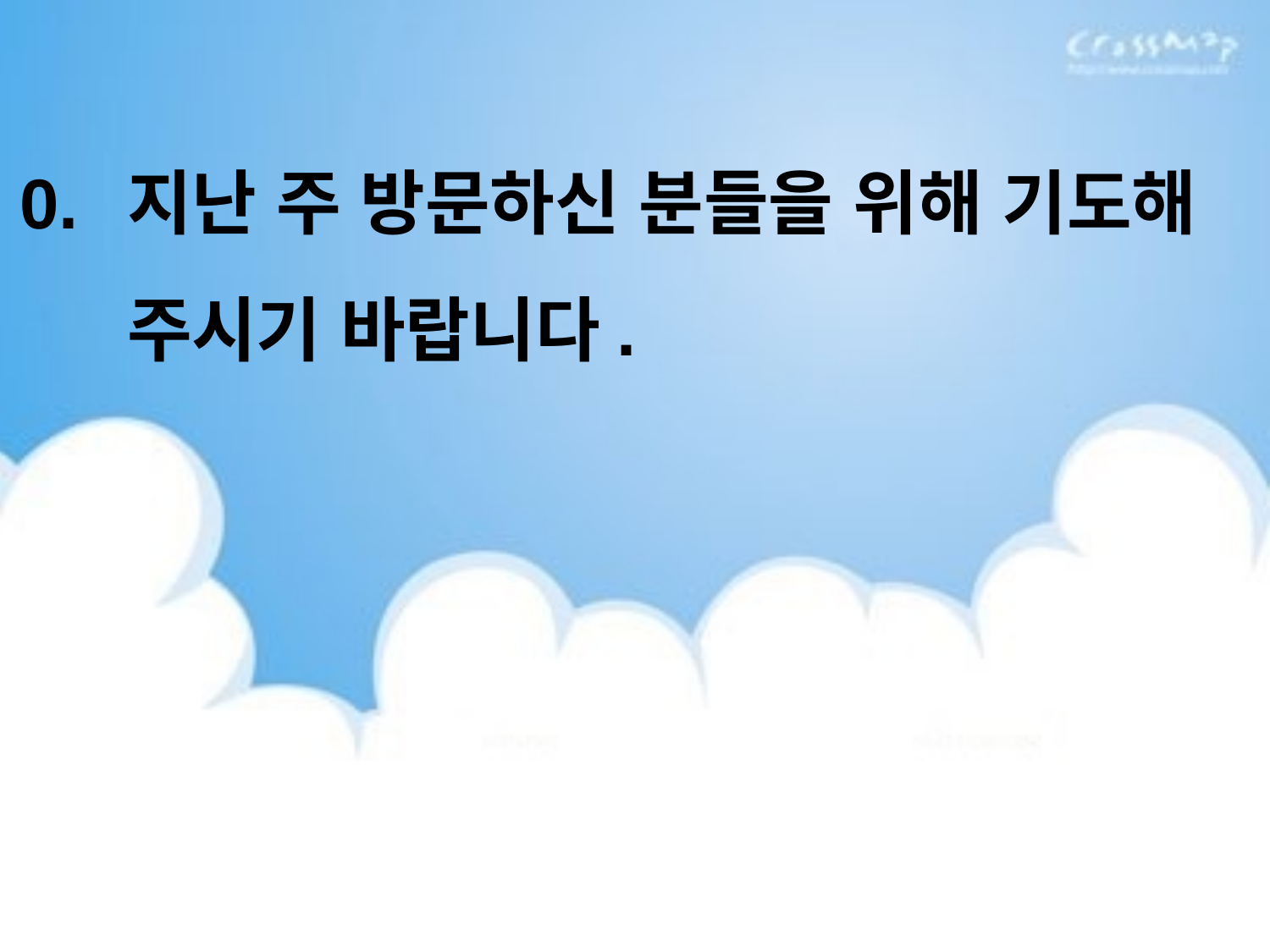

0.	지난 주 방문하신 분들을 위해 기도해 주시기 바랍니다.